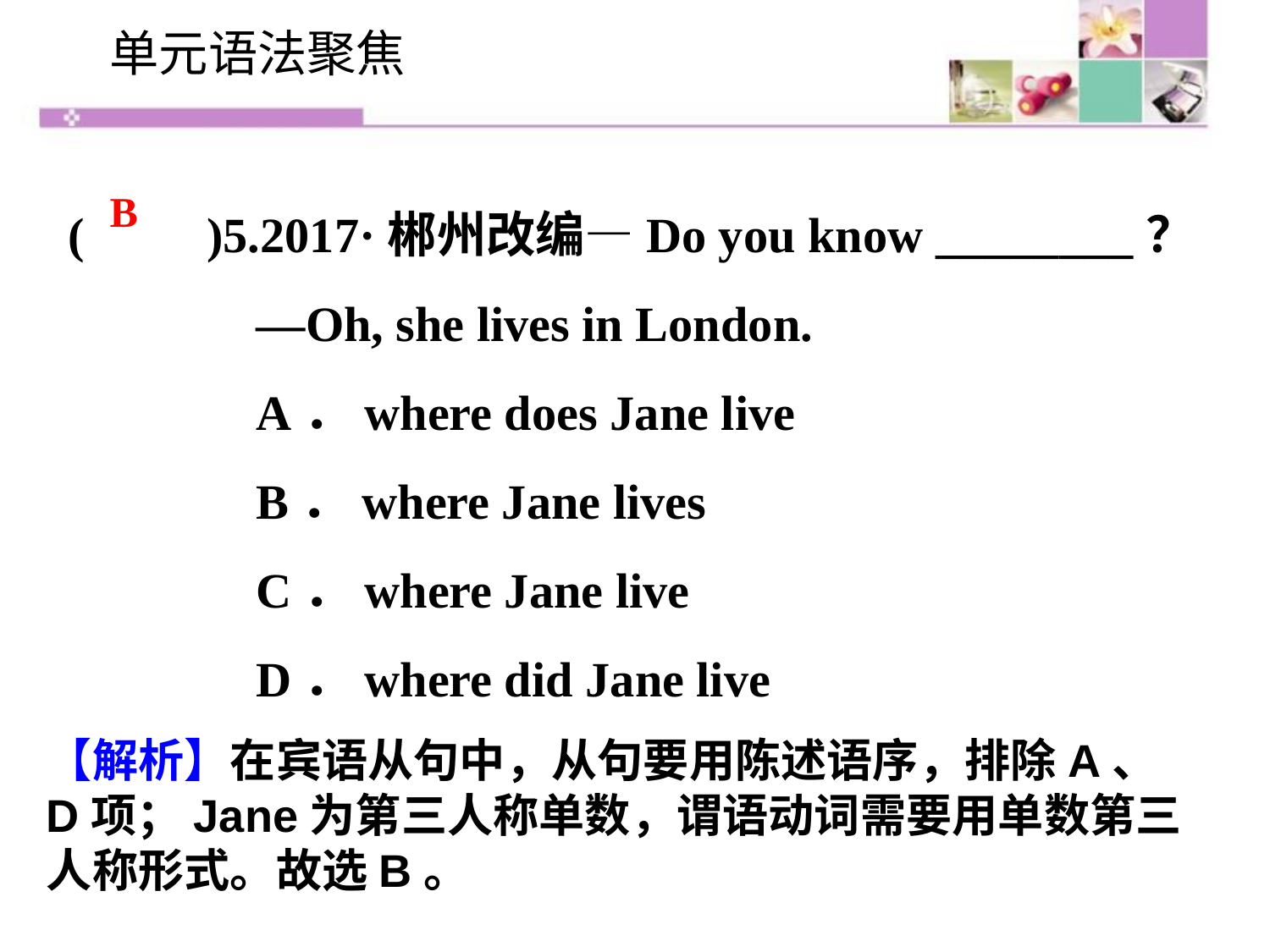

单元语法聚焦

(　　)5.2017·郴州改编—Do you know ________？
	     —Oh, she lives in London.
	     A．where does Jane live
	     B．where Jane lives
	     C．where Jane live
	     D．where did Jane live
B
【解析】在宾语从句中，从句要用陈述语序，排除A、D项；Jane为第三人称单数，谓语动词需要用单数第三人称形式。故选B。